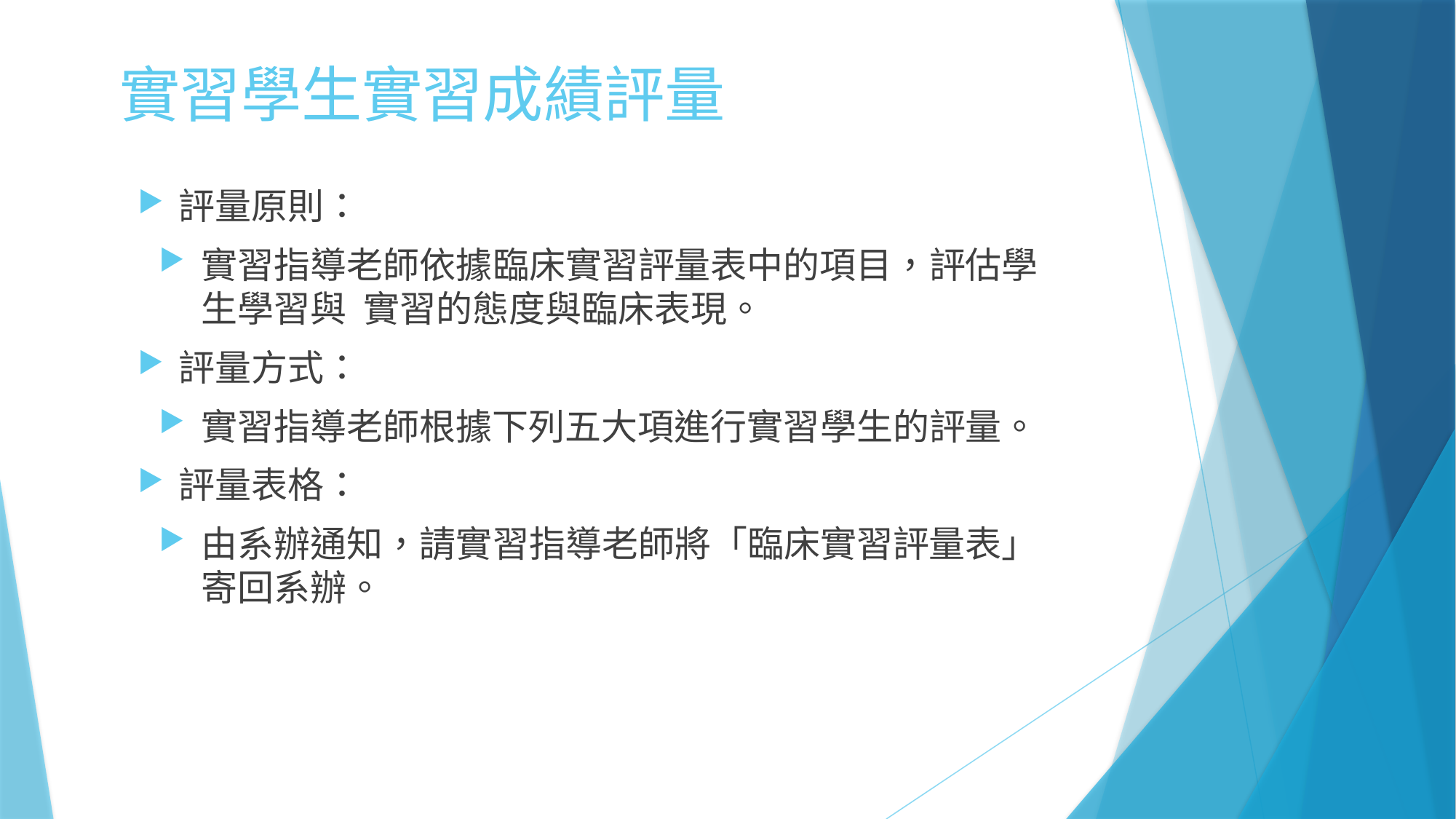

# 實習學生實習成績評量
評量原則：
實習指導老師依據臨床實習評量表中的項目，評估學生學習與  實習的態度與臨床表現。
評量方式：
實習指導老師根據下列五大項進行實習學生的評量。
評量表格：
由系辦通知，請實習指導老師將「臨床實習評量表」寄回系辦。